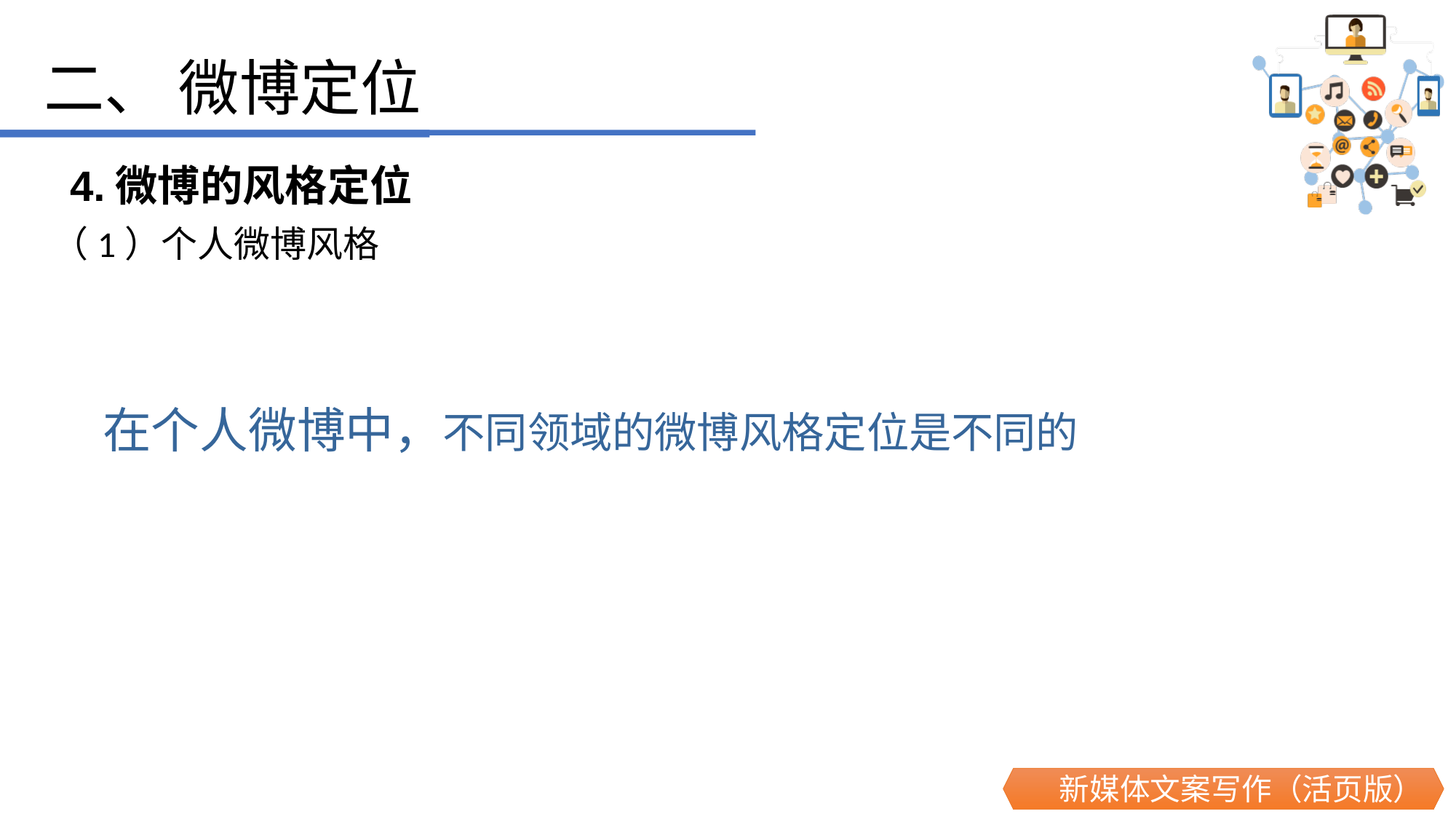

二、 微博定位

     4.微博的风格定位
    （1）个人微博风格

在个人微博中，不同领域的微博风格定位是不同的